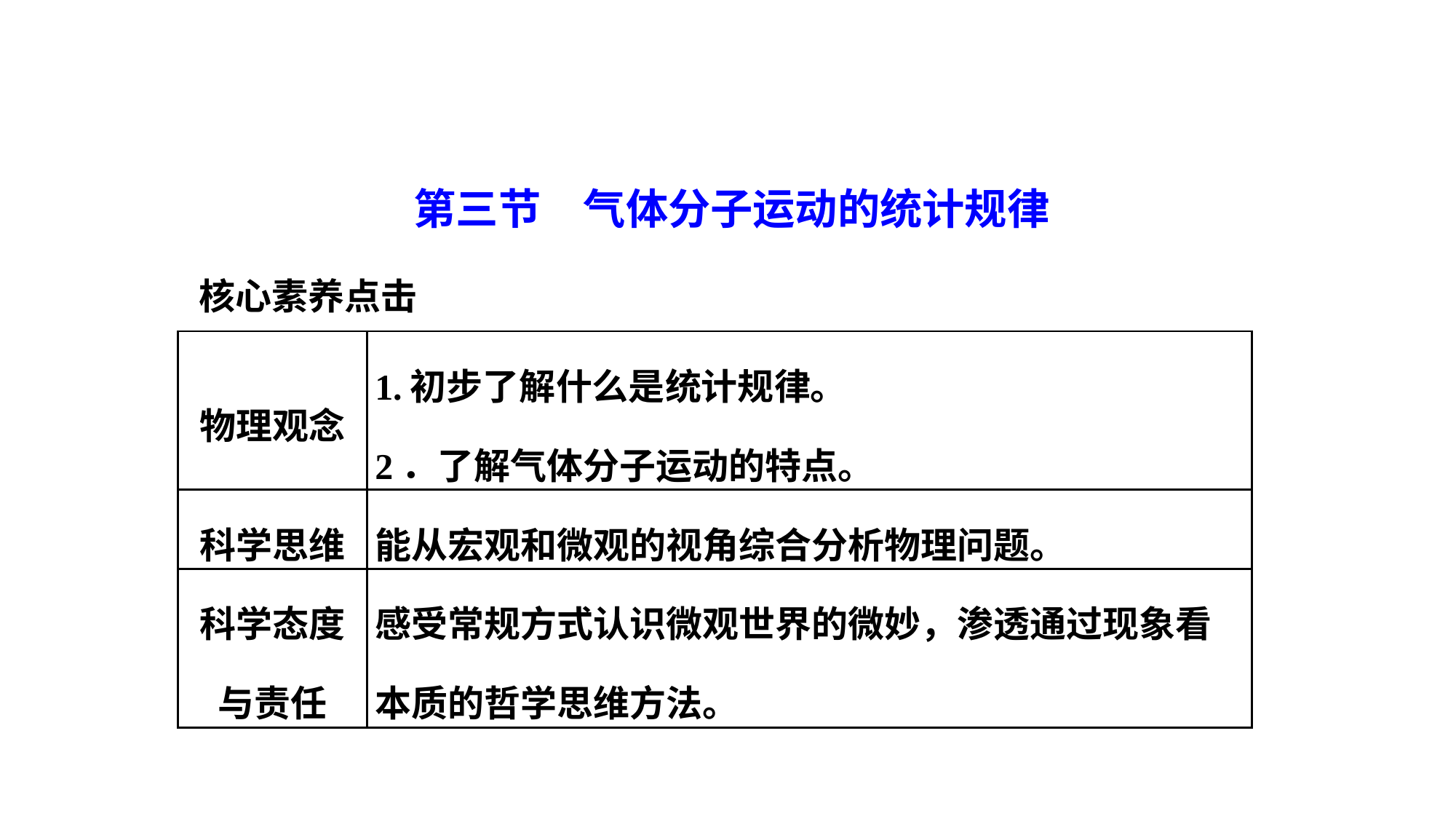

第三节　气体分子运动的统计规律

核心素养点击
| 物理观念 | 1.初步了解什么是统计规律。 2．了解气体分子运动的特点。 |
| --- | --- |
| 科学思维 | 能从宏观和微观的视角综合分析物理问题。 |
| 科学态度与责任 | 感受常规方式认识微观世界的微妙，渗透通过现象看本质的哲学思维方法。 |